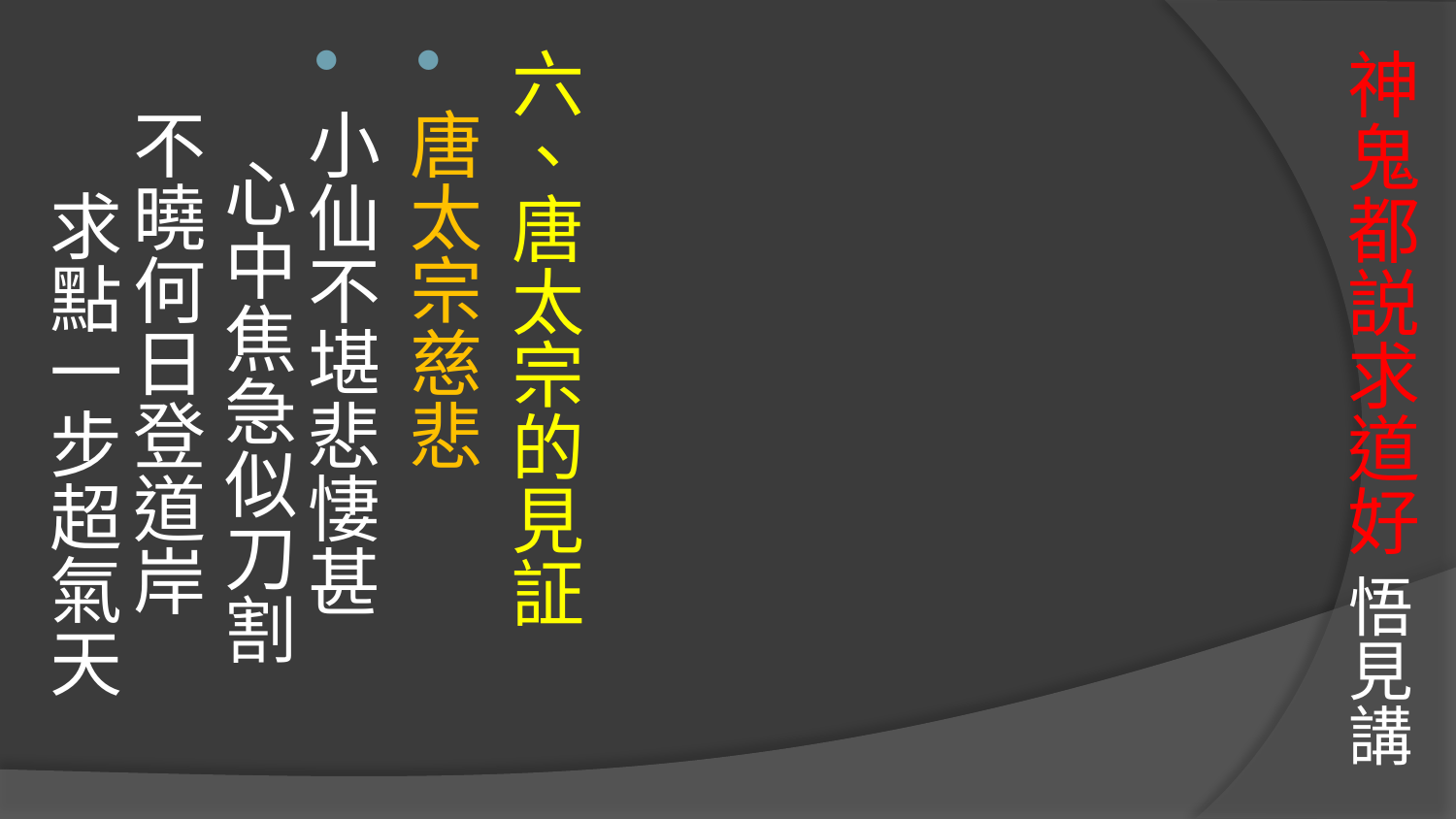

# 神鬼都説求道好 悟見講
六、唐太宗的見証
唐太宗慈悲
小仙不堪悲悽甚              心中焦急似刀割 
不曉何日登道岸                求點一步超氣天